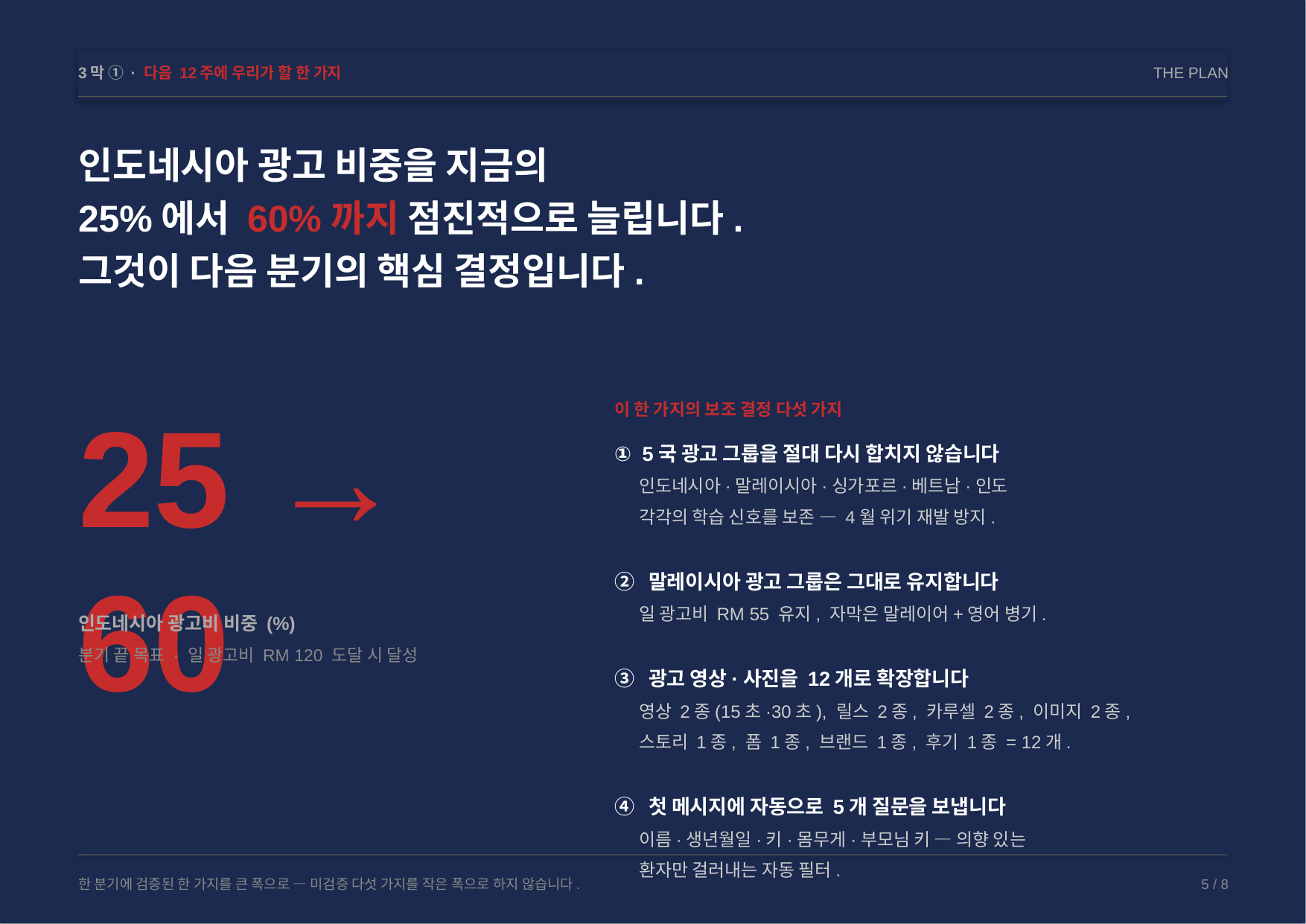

3막 ① · 다음 12주에 우리가 할 한 가지

THE PLAN
3막 ① · 다음 12주에 우리가 할 한 가지
THE PLAN

인도네시아 광고 비중을 지금의
25%에서 60%까지 점진적으로 늘립니다.
그것이 다음 분기의 핵심 결정입니다.
25 → 60
이 한 가지의 보조 결정 다섯 가지
①  5국 광고 그룹을 절대 다시 합치지 않습니다
     인도네시아·말레이시아·싱가포르·베트남·인도
     각각의 학습 신호를 보존 — 4월 위기 재발 방지.

②  말레이시아 광고 그룹은 그대로 유지합니다
     일 광고비 RM 55 유지, 자막은 말레이어+영어 병기.

③  광고 영상·사진을 12개로 확장합니다
     영상 2종(15초·30초), 릴스 2종, 카루셀 2종, 이미지 2종,
     스토리 1종, 폼 1종, 브랜드 1종, 후기 1종 = 12개.

④  첫 메시지에 자동으로 5개 질문을 보냅니다
     이름·생년월일·키·몸무게·부모님 키 — 의향 있는
     환자만 걸러내는 자동 필터.

⑤  Q3로 미루는 야심찬 실험은 미룹니다
     한 분기에 검증된 한 가지를 큰 폭으로.
인도네시아 광고비 비중 (%)
분기 끝 목표 · 일 광고비 RM 120 도달 시 달성

한 분기에 검증된 한 가지를 큰 폭으로 — 미검증 다섯 가지를 작은 폭으로 하지 않습니다.
5 / 8